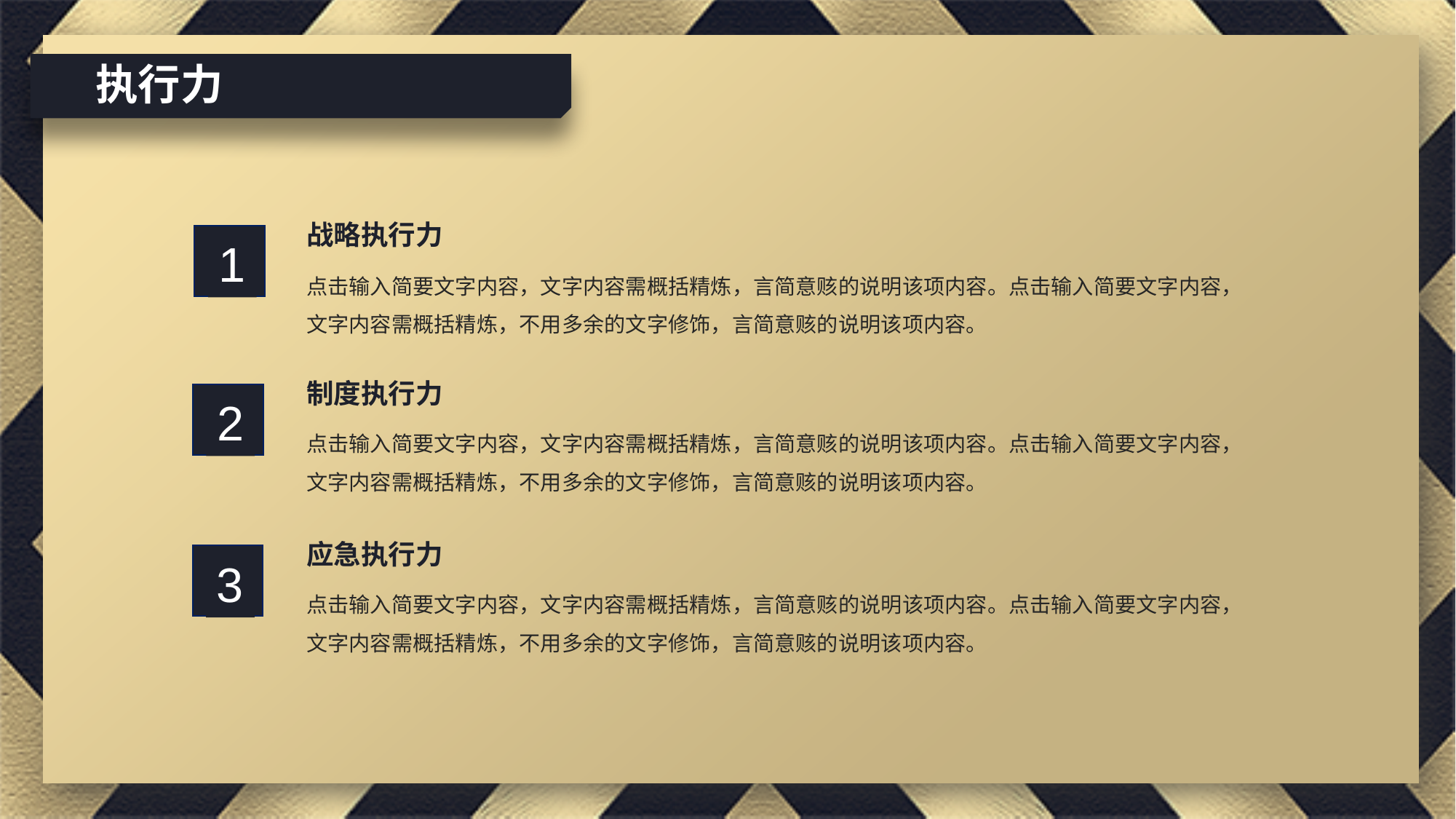

执行力
战略执行力

1
点击输入简要文字内容，文字内容需概括精炼，言简意赅的说明该项内容。点击输入简要文字内容，文字内容需概括精炼，不用多余的文字修饰，言简意赅的说明该项内容。
制度执行力

2
点击输入简要文字内容，文字内容需概括精炼，言简意赅的说明该项内容。点击输入简要文字内容，文字内容需概括精炼，不用多余的文字修饰，言简意赅的说明该项内容。
应急执行力

3
点击输入简要文字内容，文字内容需概括精炼，言简意赅的说明该项内容。点击输入简要文字内容，文字内容需概括精炼，不用多余的文字修饰，言简意赅的说明该项内容。